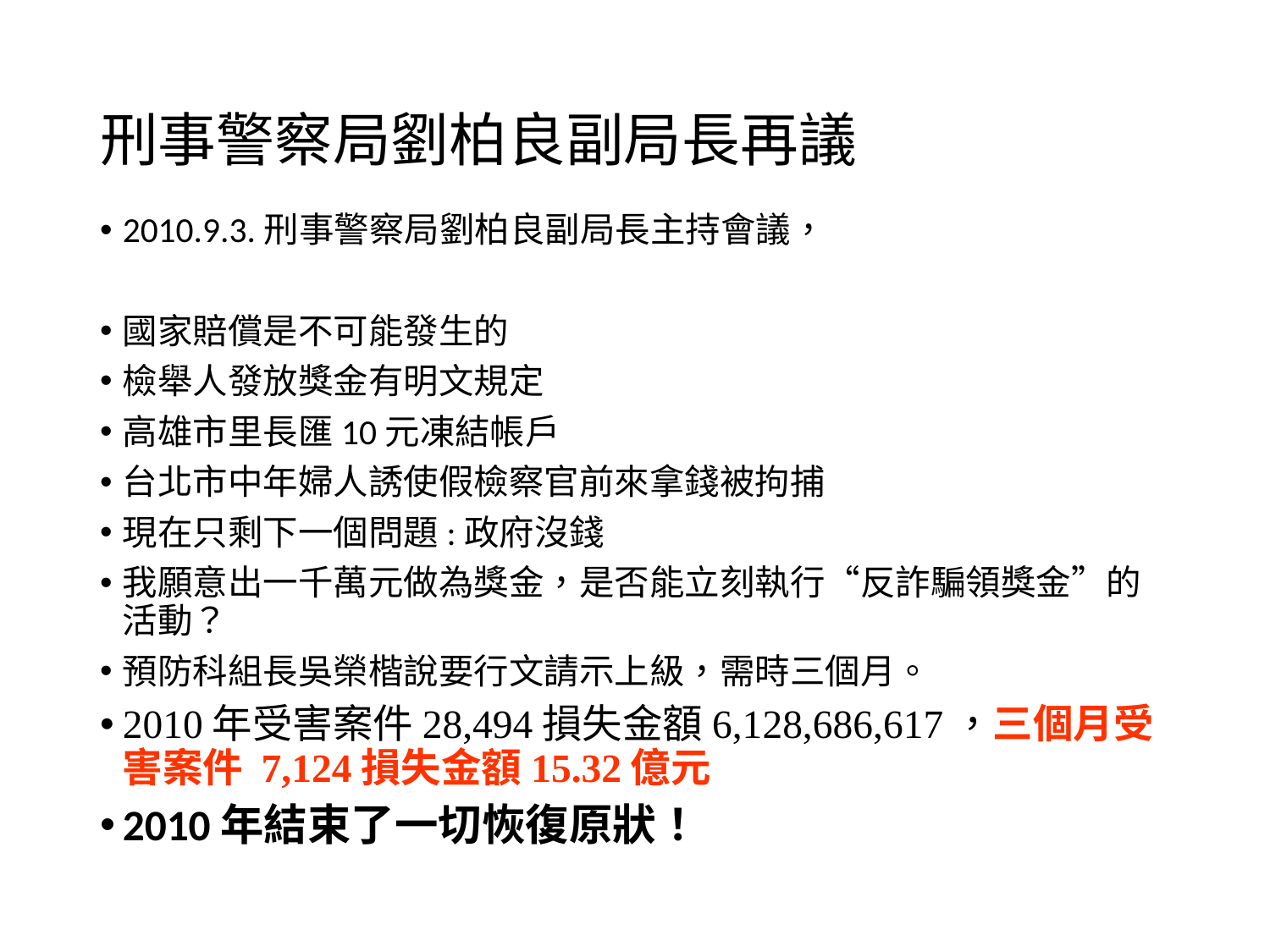

# 刑事警察局劉柏良副局長再議
2010.9.3.刑事警察局劉柏良副局長主持會議，

國家賠償是不可能發生的
檢舉人發放獎金有明文規定
高雄市里長匯10元凍結帳戶
台北市中年婦人誘使假檢察官前來拿錢被拘捕
現在只剩下一個問題:政府沒錢
我願意出一千萬元做為獎金，是否能立刻執行“反詐騙領獎金”的活動？
預防科組長吳榮楷說要行文請示上級，需時三個月。
2010年受害案件28,494損失金額6,128,686,617，三個月受害案件 7,124損失金額15.32億元
2010年結束了一切恢復原狀！